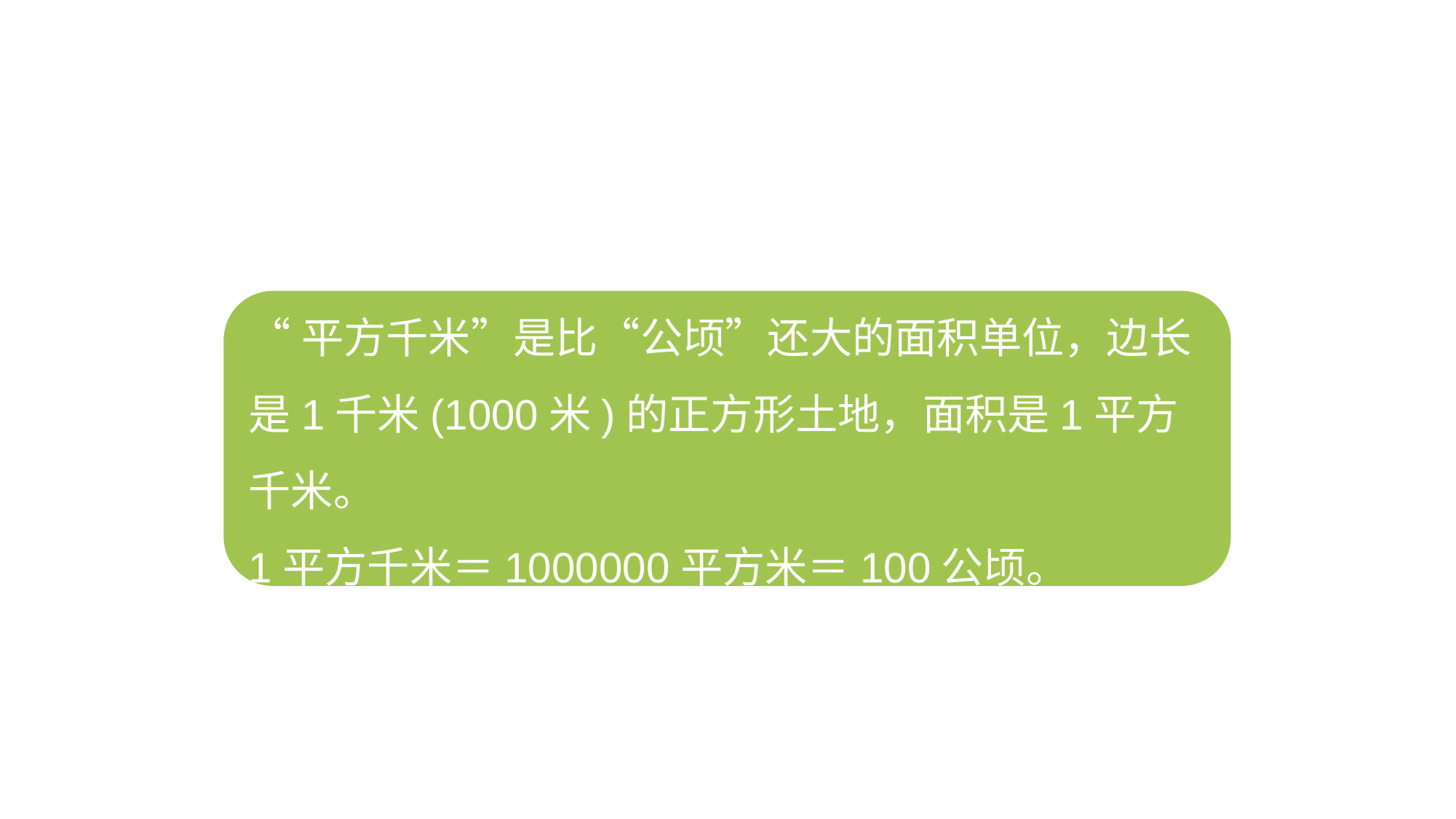

“平方千米”是比“公顷”还大的面积单位，边长是1千米(1000米)的正方形土地，面积是1平方千米。
1平方千米＝1000000平方米＝100公顷。